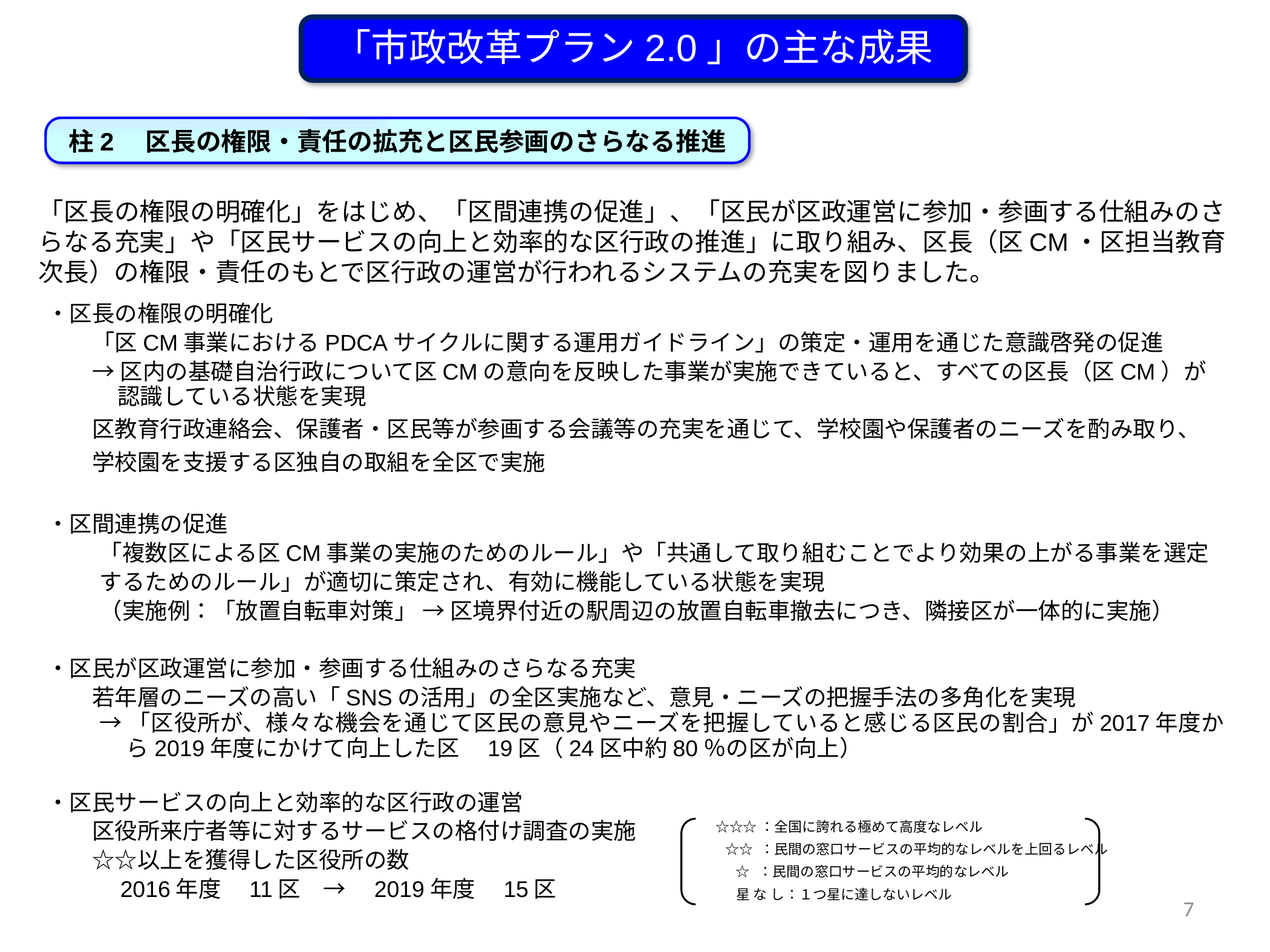

「市政改革プラン2.0」の主な成果
柱2　区長の権限・責任の拡充と区民参画のさらなる推進
「区長の権限の明確化」をはじめ、「区間連携の促進」、「区民が区政運営に参加・参画する仕組みのさらなる充実」や「区民サービスの向上と効率的な区行政の推進」に取り組み、区長（区CM・区担当教育次長）の権限・責任のもとで区行政の運営が行われるシステムの充実を図りました。
・区長の権限の明確化
「区CM事業におけるPDCAサイクルに関する運用ガイドライン」の策定・運用を通じた意識啓発の促進
→区内の基礎自治行政について区CMの意向を反映した事業が実施できていると、すべての区長（区CM）が認識している状態を実現
　　区教育行政連絡会、保護者・区民等が参画する会議等の充実を通じて、学校園や保護者のニーズを酌み取り、
　　学校園を支援する区独自の取組を全区で実施

・区間連携の促進
「複数区による区CM事業の実施のためのルール」や「共通して取り組むことでより効果の上がる事業を選定
するためのルール」が適切に策定され、有効に機能している状態を実現
（実施例：「放置自転車対策」 → 区境界付近の駅周辺の放置自転車撤去につき、隣接区が一体的に実施）

・区民が区政運営に参加・参画する仕組みのさらなる充実
　　若年層のニーズの高い「SNSの活用」の全区実施など、意見・ニーズの把握手法の多角化を実現
→「区役所が、様々な機会を通じて区民の意見やニーズを把握していると感じる区民の割合」が2017年度から2019年度にかけて向上した区　19区（24区中約80％の区が向上）

・区民サービスの向上と効率的な区行政の運営
　　区役所来庁者等に対するサービスの格付け調査の実施
　　☆☆以上を獲得した区役所の数
　　　2016年度　11区　→　2019年度　15区

☆☆☆：全国に誇れる極めて高度なレベル

　☆☆ 　：民間の窓口サービスの平均的なレベルを上回るレベル

　　☆   ：民間の窓口サービスの平均的なレベル

　星　な　し ：１つ星に達しないレベル
7